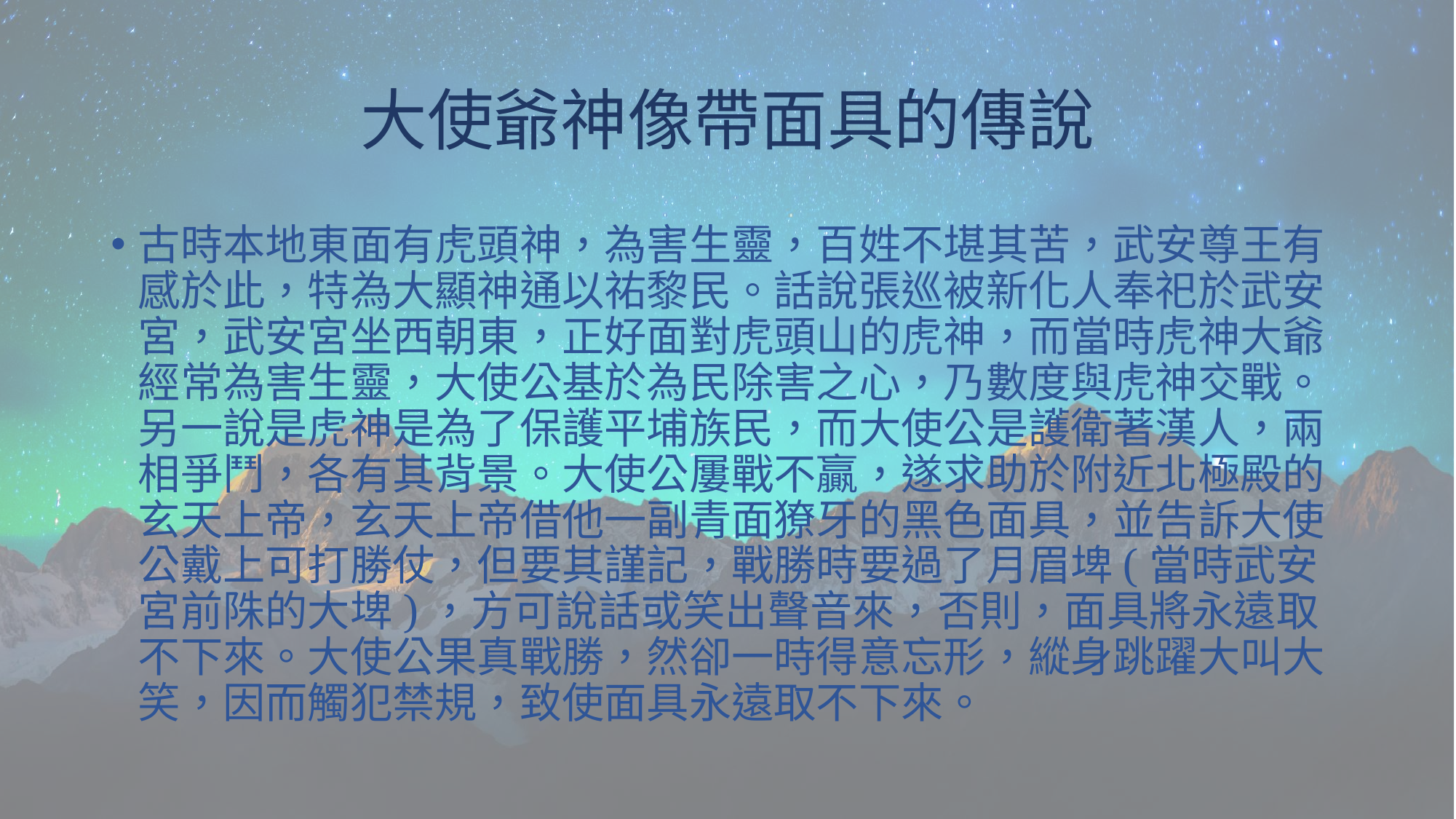

# 大使爺神像帶面具的傳說
古時本地東面有虎頭神，為害生靈，百姓不堪其苦，武安尊王有感於此，特為大顯神通以祐黎民。話說張巡被新化人奉祀於武安宮，武安宮坐西朝東，正好面對虎頭山的虎神，而當時虎神大爺經常為害生靈，大使公基於為民除害之心，乃數度與虎神交戰。另一說是虎神是為了保護平埔族民，而大使公是護衛著漢人，兩相爭鬥，各有其背景。大使公屢戰不贏，遂求助於附近北極殿的玄天上帝，玄天上帝借他一副青面獠牙的黑色面具，並告訴大使公戴上可打勝仗，但要其謹記，戰勝時要過了月眉埤(當時武安宮前陎的大埤)，方可說話或笑出聲音來，否則，面具將永遠取不下來。大使公果真戰勝，然卻一時得意忘形，縱身跳躍大叫大笑，因而觸犯禁規，致使面具永遠取不下來。